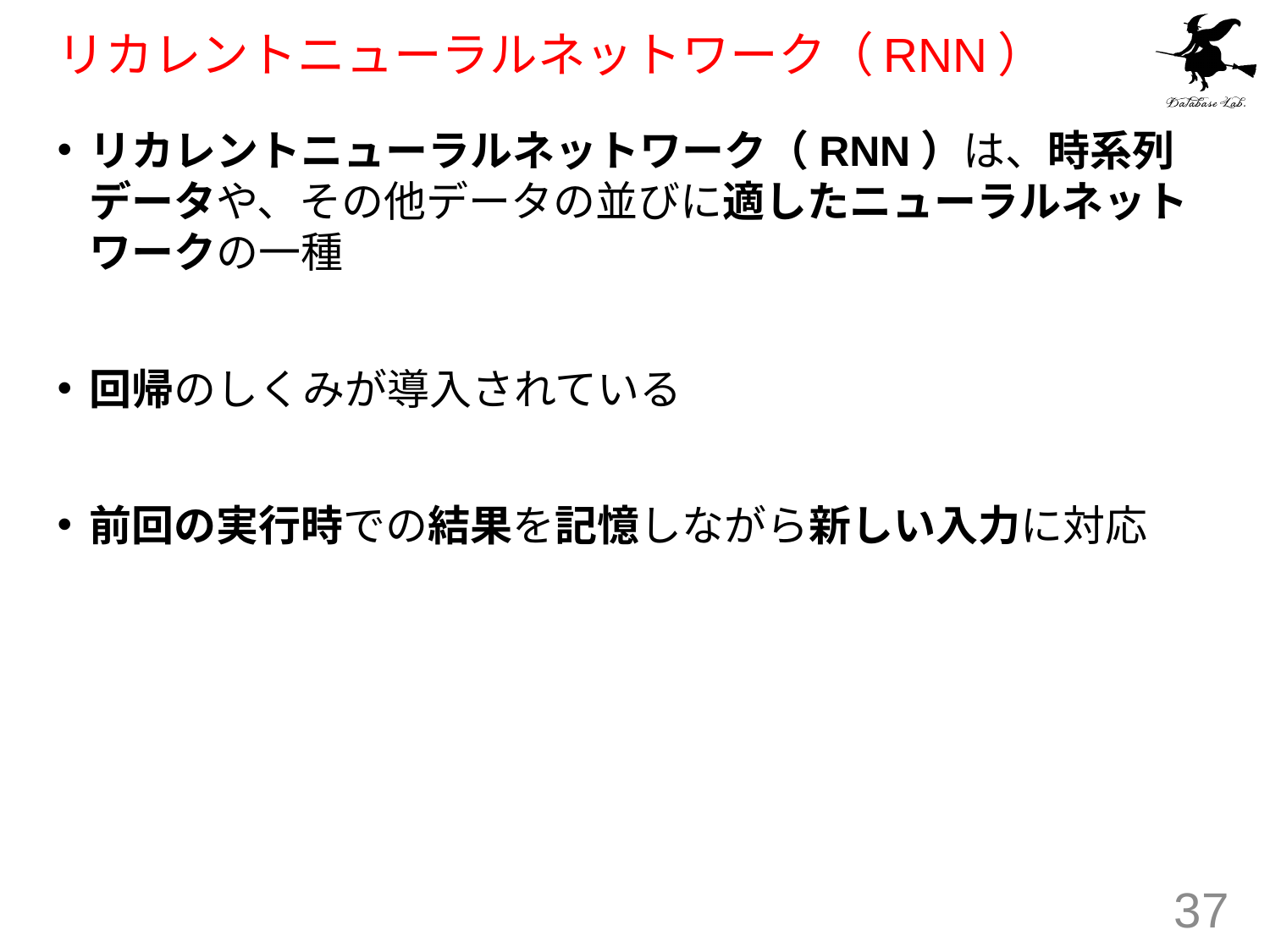

# リカレントニューラルネットワーク（RNN）
リカレントニューラルネットワーク（RNN）は、時系列データや、その他データの並びに適したニューラルネットワークの一種

回帰のしくみが導入されている

前回の実行時での結果を記憶しながら新しい入力に対応

37